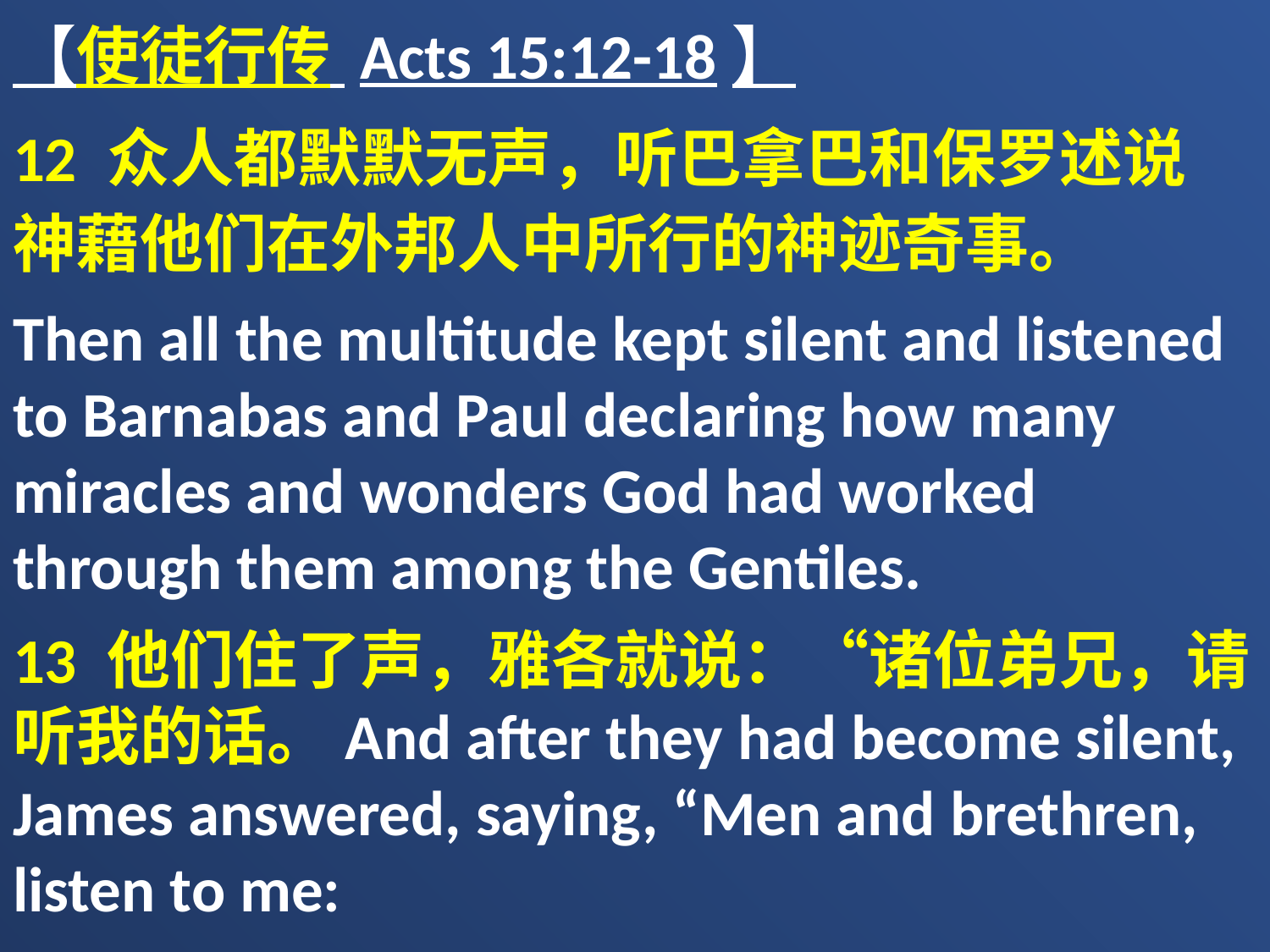

【使徒行传 Acts 15:12-18】
12 众人都默默无声，听巴拿巴和保罗述说　神藉他们在外邦人中所行的神迹奇事。
Then all the multitude kept silent and listened to Barnabas and Paul declaring how many miracles and wonders God had worked through them among the Gentiles.
13 他们住了声，雅各就说：“诸位弟兄，请听我的话。And after they had become silent, James answered, saying, “Men and brethren, listen to me: